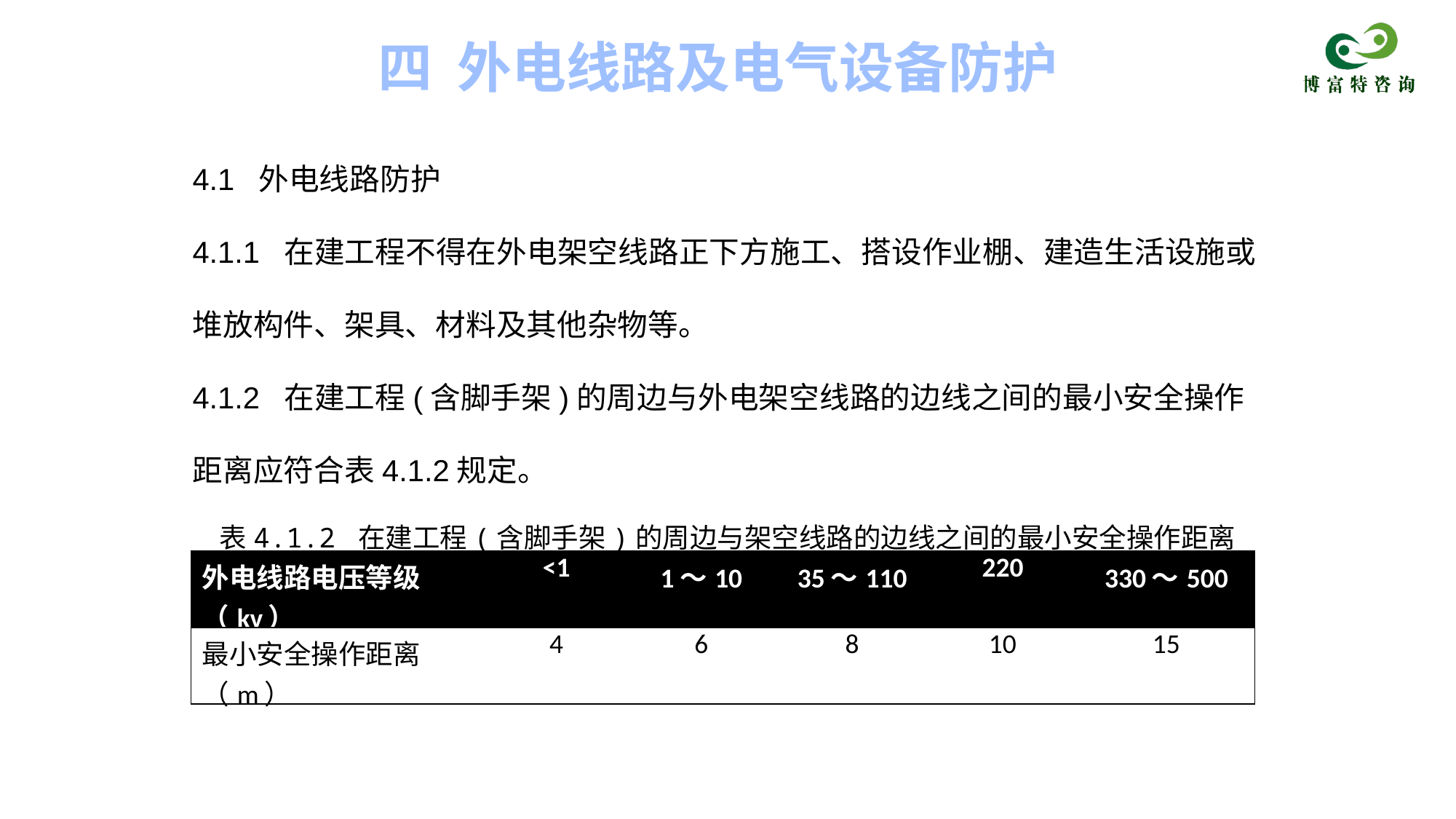

四  外电线路及电气设备防护
4.1  外电线路防护
4.1.1  在建工程不得在外电架空线路正下方施工、搭设作业棚、建造生活设施或堆放构件、架具、材料及其他杂物等。
4.1.2  在建工程(含脚手架)的周边与外电架空线路的边线之间的最小安全操作距离应符合表4.1.2规定。
表4.1.2 在建工程(含脚手架)的周边与架空线路的边线之间的最小安全操作距离
| 外电线路电压等级（kv） | <1 | 1～10 | 35～110 | 220 | 330～500 |
| --- | --- | --- | --- | --- | --- |
| 最小安全操作距离（m） | 4 | 6 | 8 | 10 | 15 |